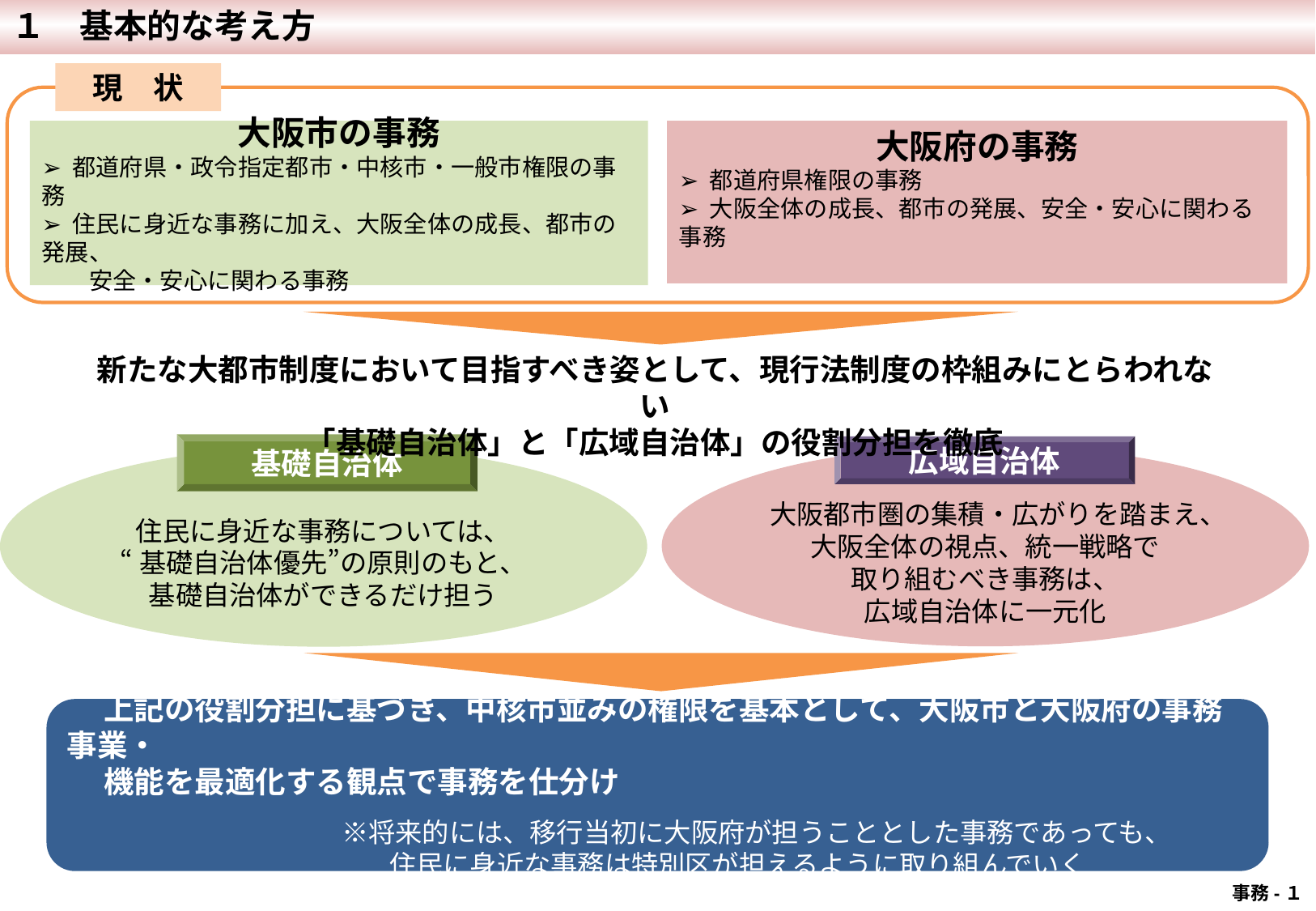

１　基本的な考え方

現　状

大阪市の事務
➢ 都道府県・政令指定都市・中核市・一般市権限の事務
➢ 住民に身近な事務に加え、大阪全体の成長、都市の発展、
　　安全・安心に関わる事務
大阪府の事務
➢ 都道府県権限の事務
➢ 大阪全体の成長、都市の発展、安全・安心に関わる事務

新たな大都市制度において目指すべき姿として、現行法制度の枠組みにとらわれない
「基礎自治体」と「広域自治体」の役割分担を徹底
基礎自治体
広域自治体

大阪都市圏の集積・広がりを踏まえ、
大阪全体の視点、統一戦略で
取り組むべき事務は、
広域自治体に一元化

住民に身近な事務については、
“基礎自治体優先”の原則のもと、
基礎自治体ができるだけ担う

　 上記の役割分担に基づき、中核市並みの権限を基本として、大阪市と大阪府の事務事業・
　 機能を最適化する観点で事務を仕分け

　　　　　　　　　　 ※将来的には、移行当初に大阪府が担うこととした事務であっても、
　　　　　　　　　　　　住民に身近な事務は特別区が担えるように取り組んでいく
 事務-１